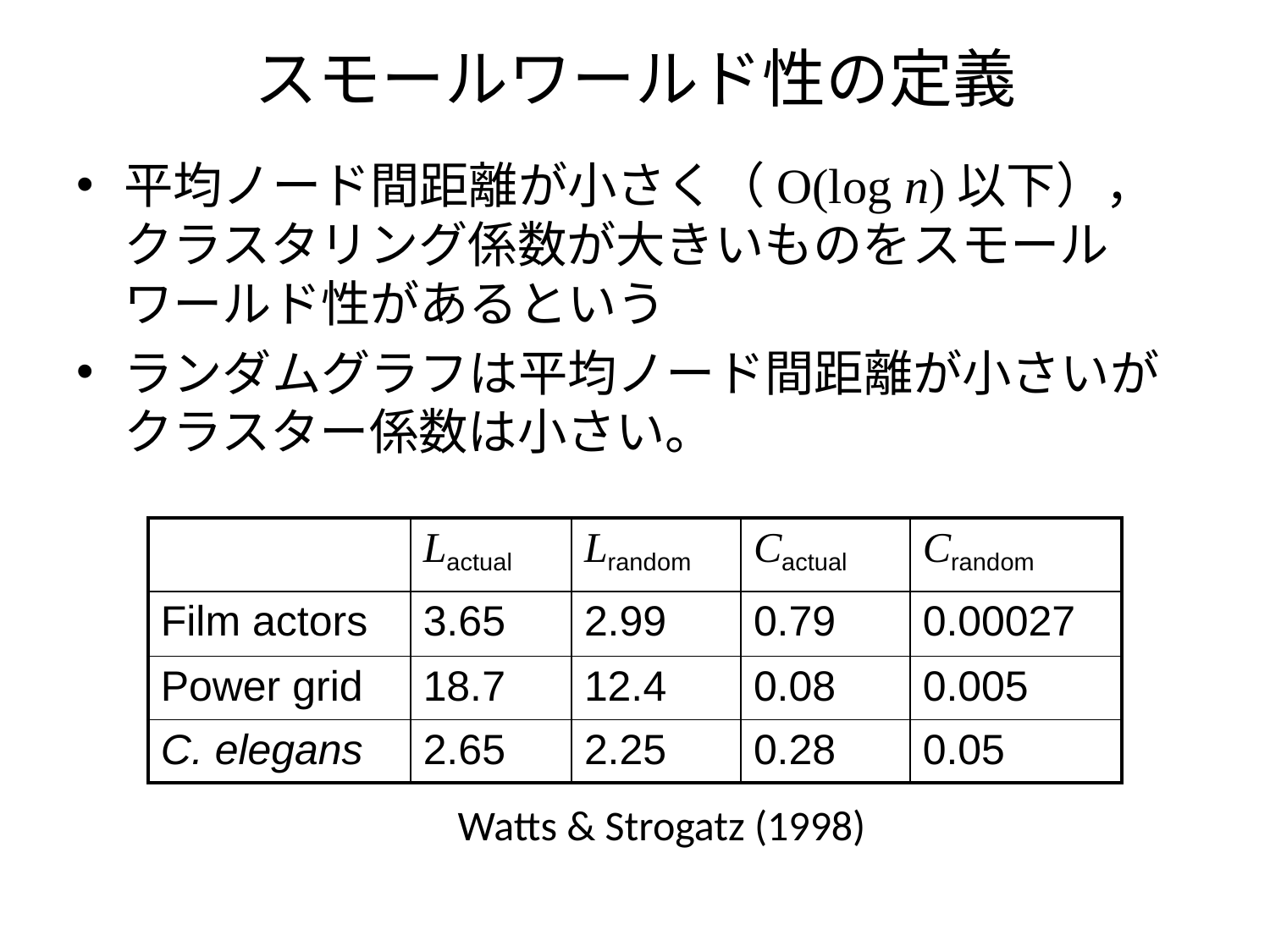

# スモールワールド性の定義
平均ノード間距離が小さく（O(log n)以下），クラスタリング係数が大きいものをスモールワールド性があるという
ランダムグラフは平均ノード間距離が小さいがクラスター係数は小さい。
|  | Lactual | Lrandom | Cactual | Crandom |
| --- | --- | --- | --- | --- |
| Film actors | 3.65 | 2.99 | 0.79 | 0.00027 |
| Power grid | 18.7 | 12.4 | 0.08 | 0.005 |
| C. elegans | 2.65 | 2.25 | 0.28 | 0.05 |
Watts & Strogatz (1998)